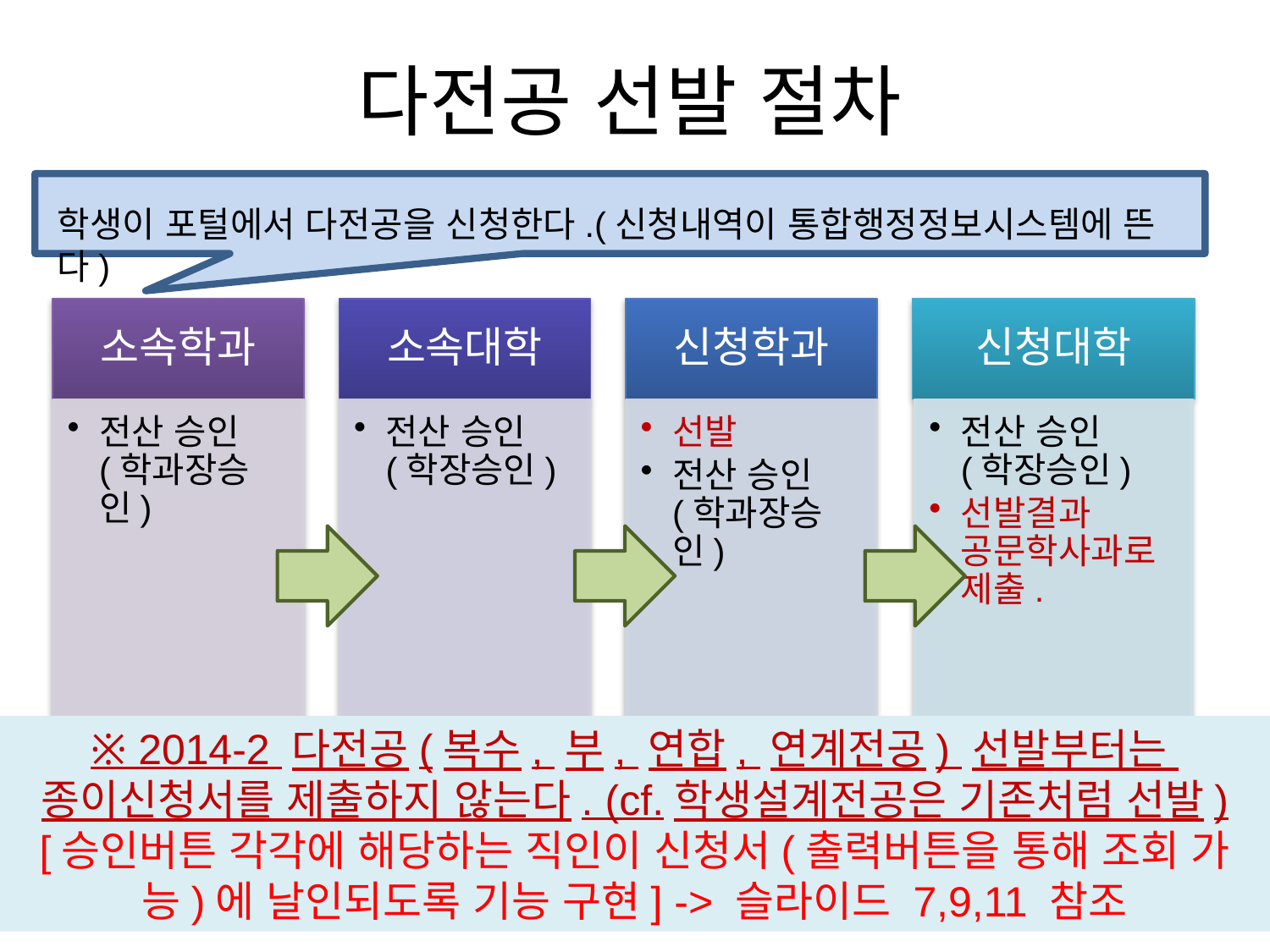

다전공 선발 절차

학생이 포털에서 다전공을 신청한다.(신청내역이 통합행정정보시스템에 뜬다)
소속학과
전산 승인(학과장승인)
소속대학
전산 승인(학장승인)
신청학과
선발
전산 승인     (학과장승인)
신청대학
전산 승인      (학장승인)
선발결과 공문학사과로 제출.

※ 2014-2 다전공(복수, 부, 연합, 연계전공) 선발부터는
종이신청서를 제출하지 않는다. (cf.학생설계전공은 기존처럼 선발)
[승인버튼 각각에 해당하는 직인이 신청서(출력버튼을 통해 조회 가능)에 날인되도록 기능 구현] -> 슬라이드 7,9,11 참조